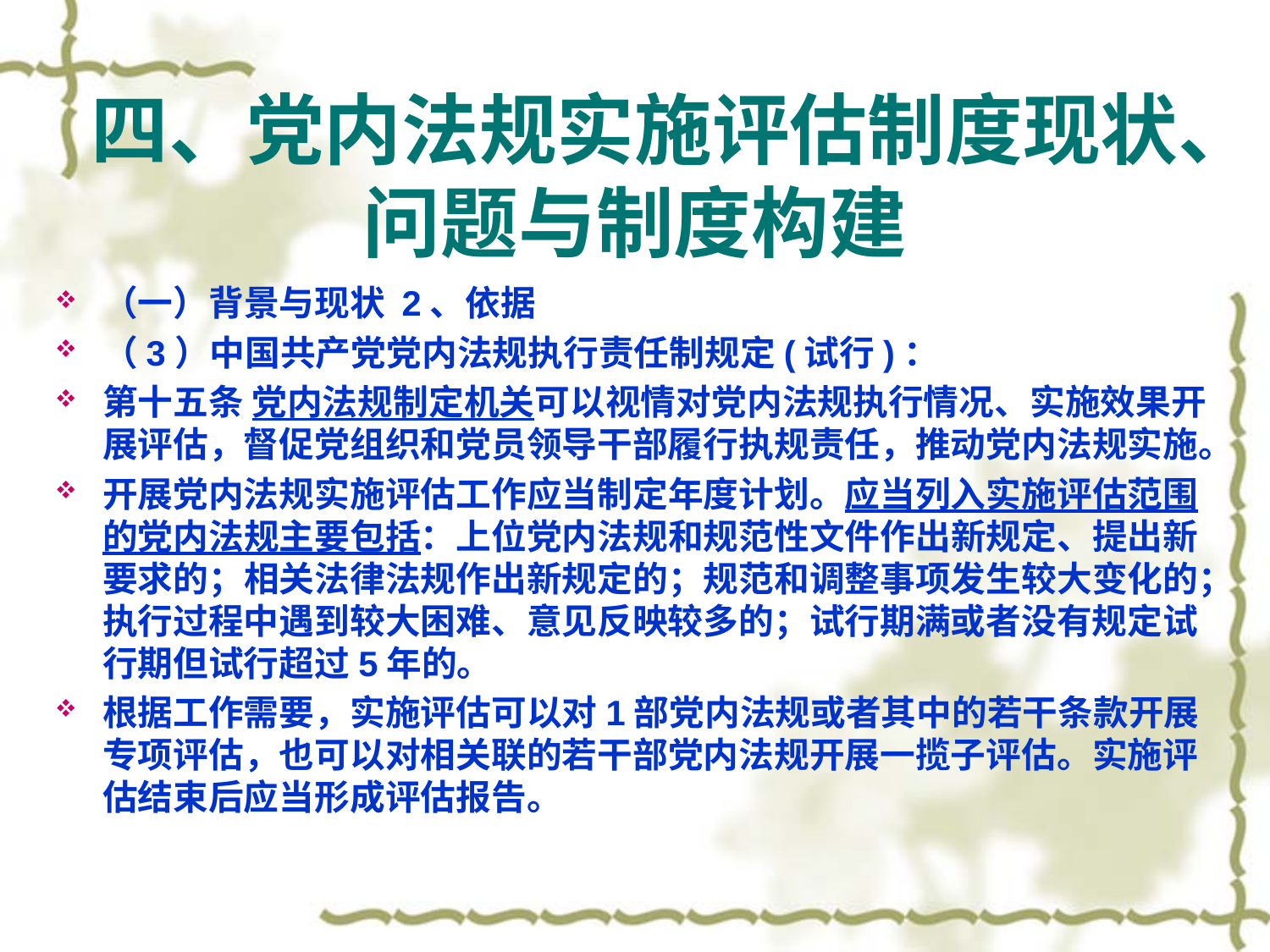

# 四、党内法规实施评估制度现状、问题与制度构建
（一）背景与现状 2、依据
（3）中国共产党党内法规执行责任制规定(试行)：
第十五条 党内法规制定机关可以视情对党内法规执行情况、实施效果开展评估，督促党组织和党员领导干部履行执规责任，推动党内法规实施。
开展党内法规实施评估工作应当制定年度计划。应当列入实施评估范围的党内法规主要包括：上位党内法规和规范性文件作出新规定、提出新要求的；相关法律法规作出新规定的；规范和调整事项发生较大变化的；执行过程中遇到较大困难、意见反映较多的；试行期满或者没有规定试行期但试行超过5年的。
根据工作需要，实施评估可以对1部党内法规或者其中的若干条款开展专项评估，也可以对相关联的若干部党内法规开展一揽子评估。实施评估结束后应当形成评估报告。